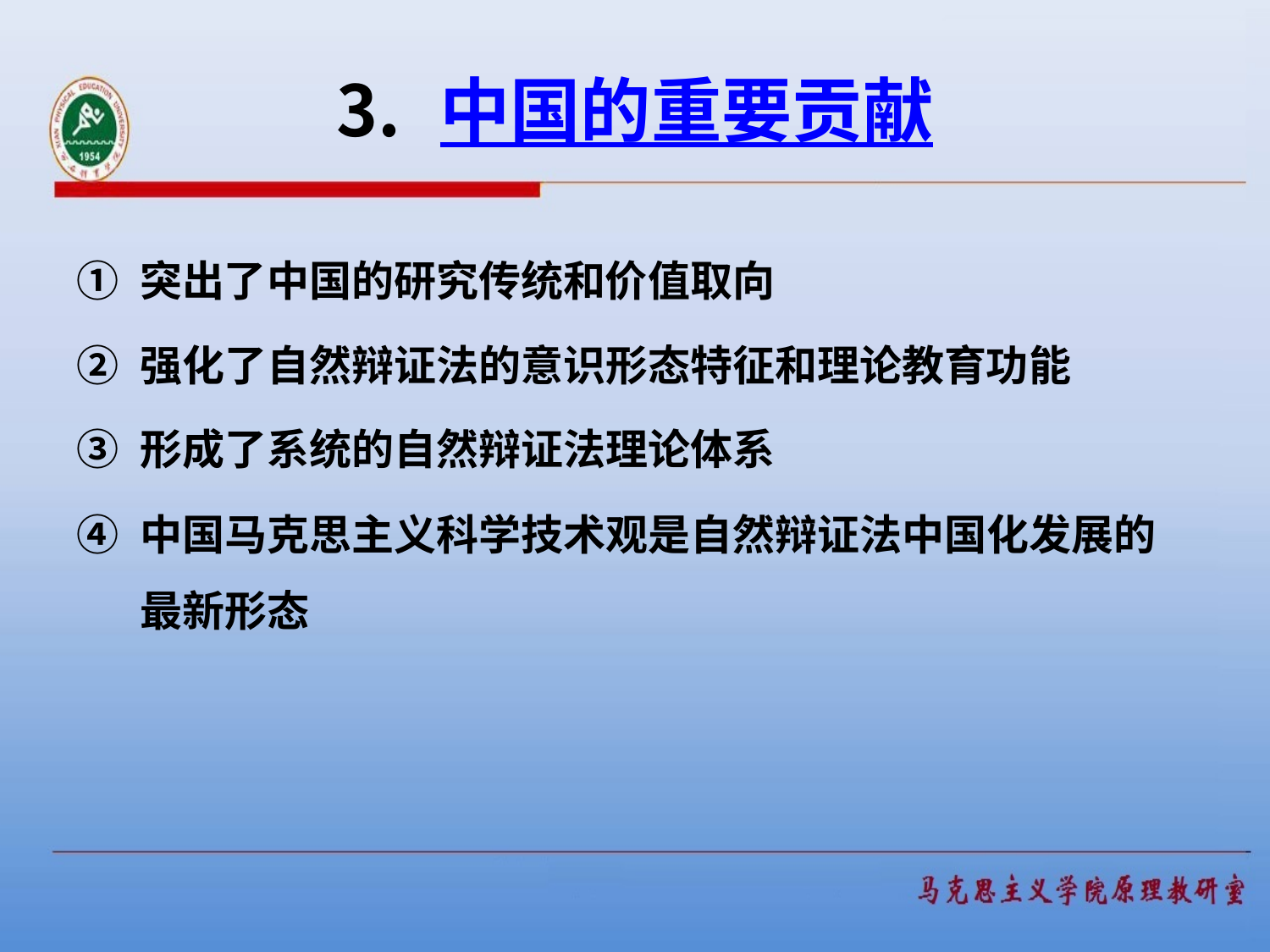

# 中国的重要贡献
突出了中国的研究传统和价值取向
强化了自然辩证法的意识形态特征和理论教育功能
形成了系统的自然辩证法理论体系
中国马克思主义科学技术观是自然辩证法中国化发展的最新形态